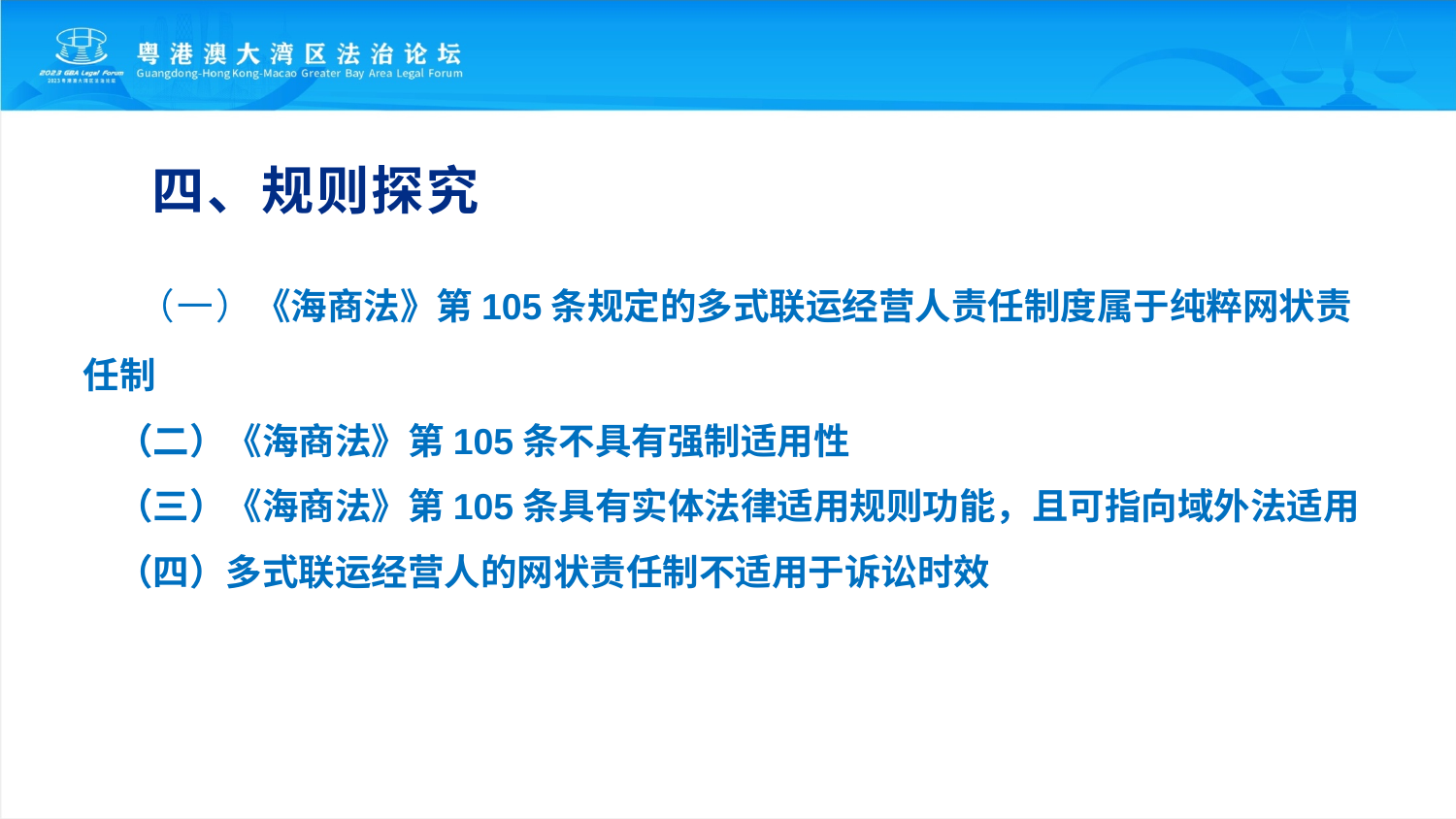

四、规则探究
   （一）《海商法》第105条规定的多式联运经营人责任制度属于纯粹网状责任制
   （二）《海商法》第105条不具有强制适用性
   （三）《海商法》第105条具有实体法律适用规则功能，且可指向域外法适用
   （四）多式联运经营人的网状责任制不适用于诉讼时效